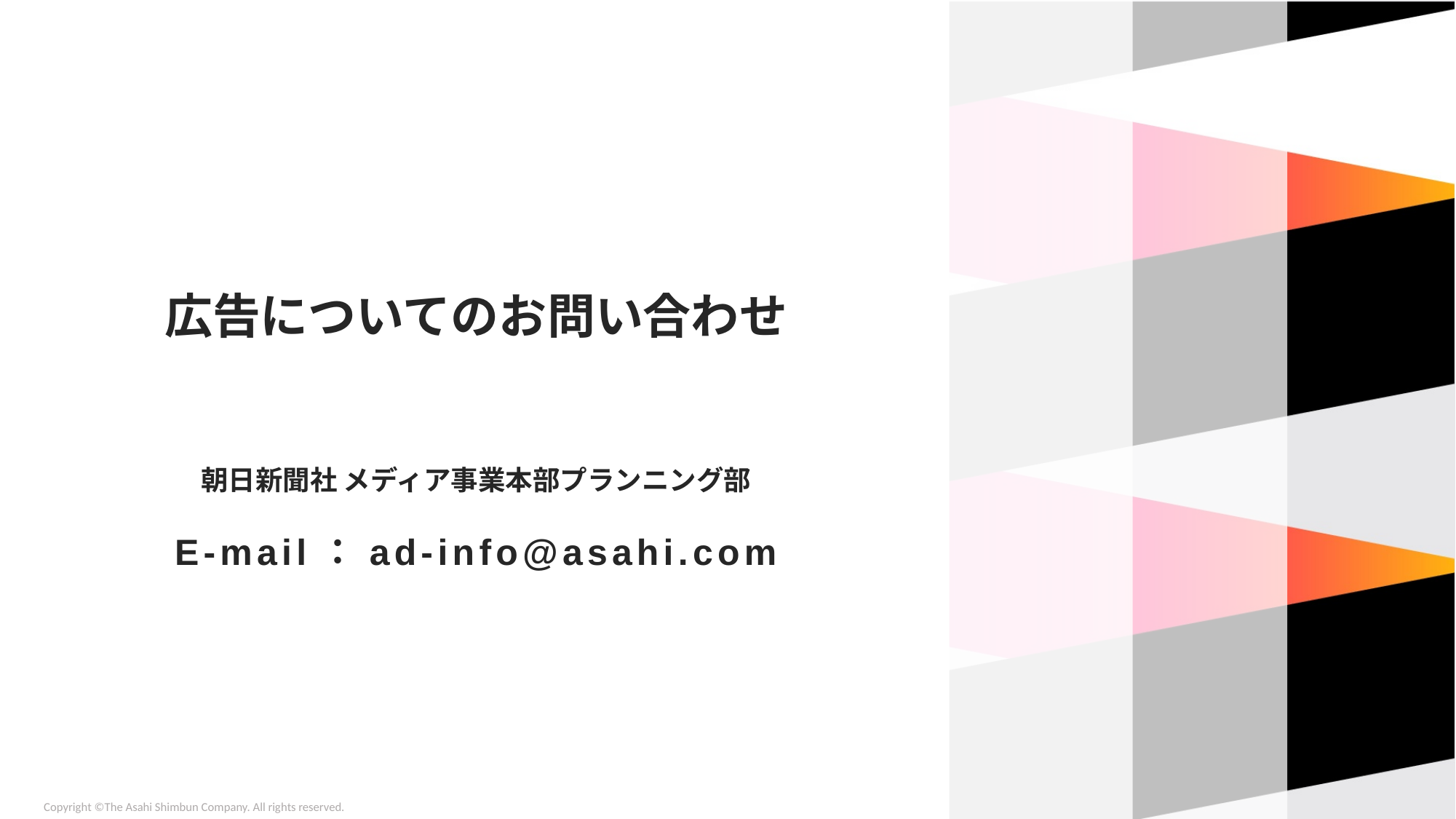

# 広告についてのお問い合わせ
朝日新聞社 メディア事業本部プランニング部

E-mail：ad-info@asahi.com